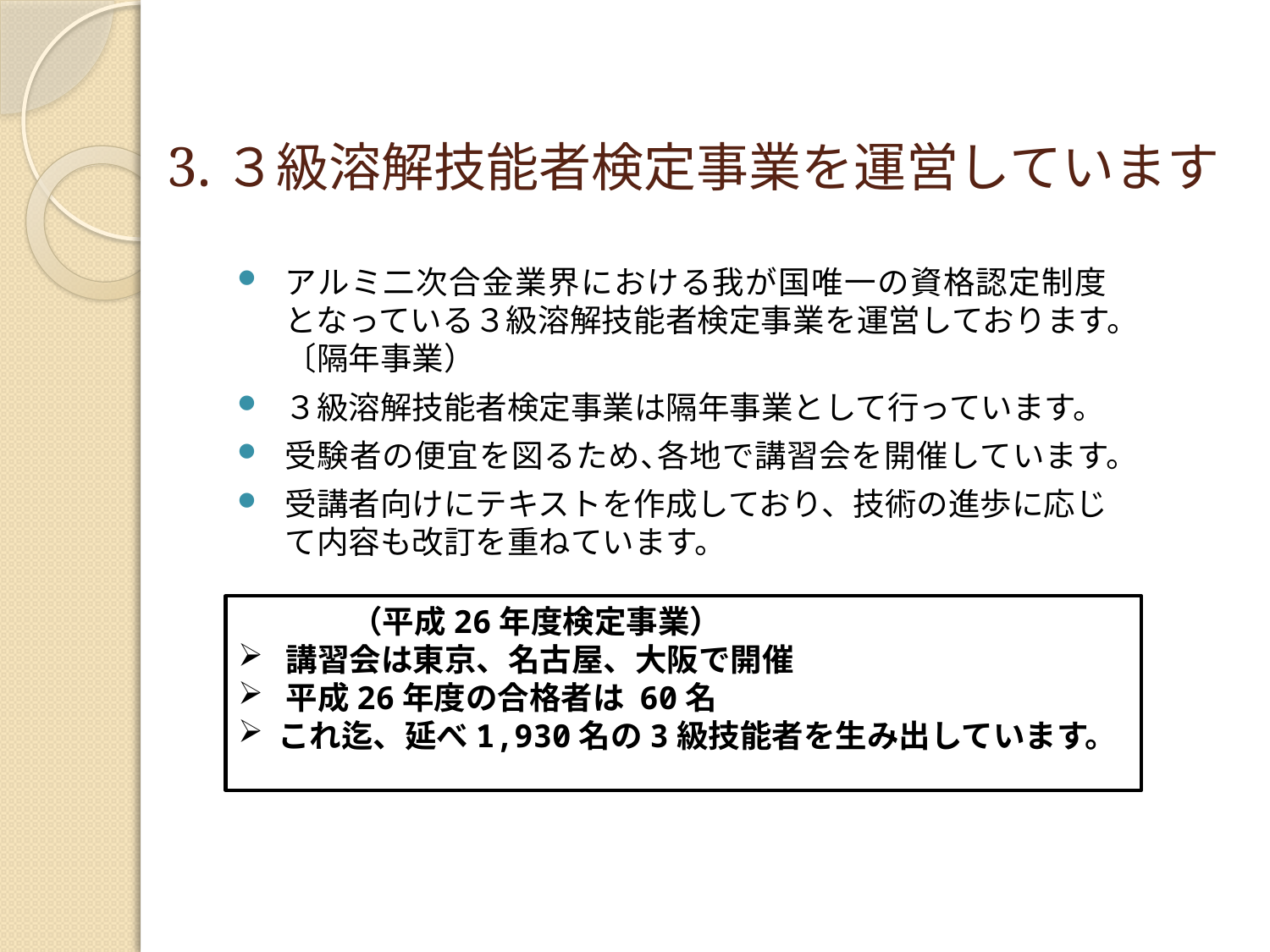

# 3.３級溶解技能者検定事業を運営しています
アルミ二次合金業界における我が国唯一の資格認定制度となっている３級溶解技能者検定事業を運営しております。〔隔年事業）
３級溶解技能者検定事業は隔年事業として行っています。
受験者の便宜を図るため､各地で講習会を開催しています。
受講者向けにテキストを作成しており、技術の進歩に応じて内容も改訂を重ねています。

（平成26年度検定事業）
講習会は東京、名古屋、大阪で開催
平成26年度の合格者は 60名
これ迄、延べ1,930名の3級技能者を生み出しています。